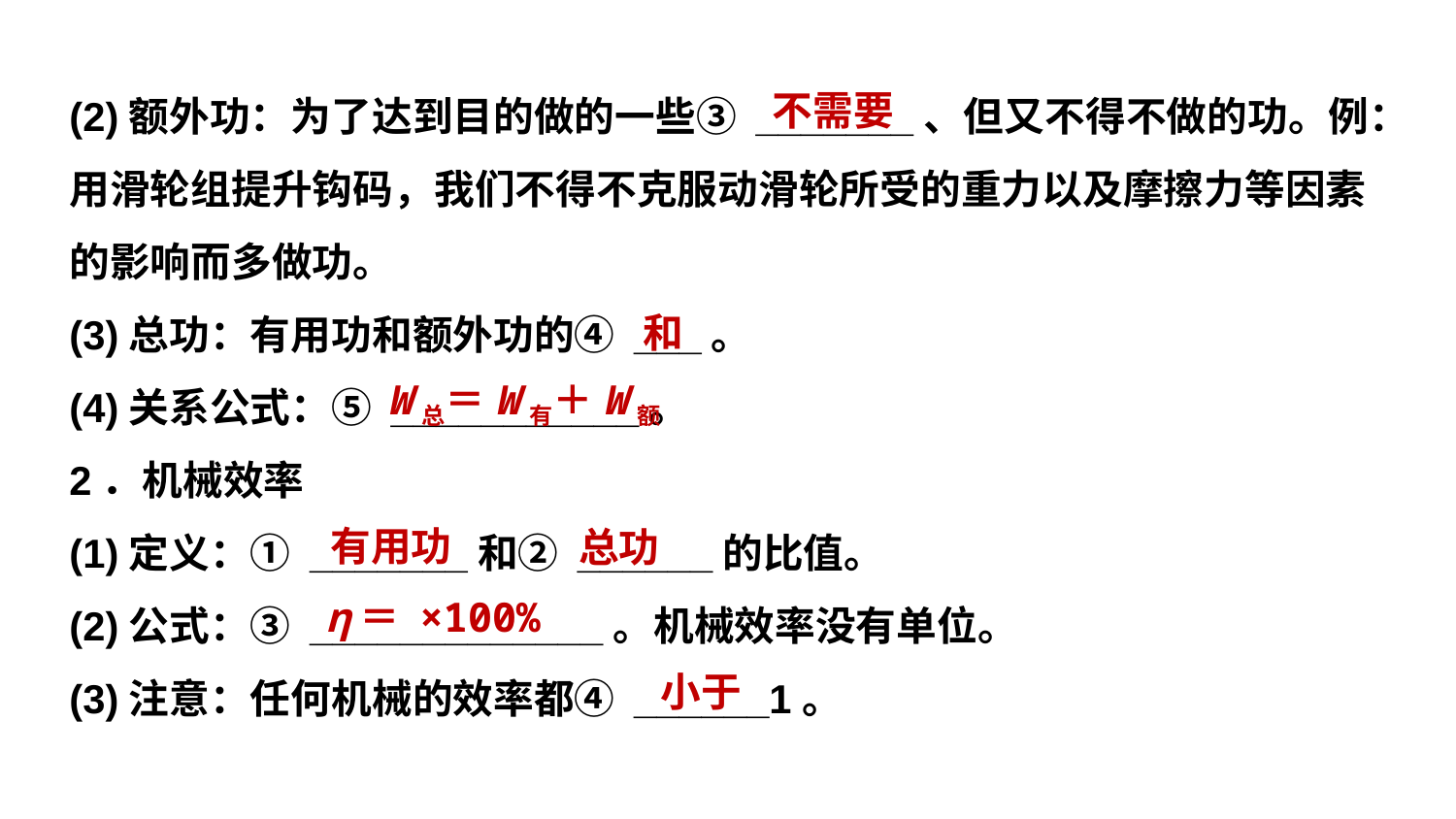

不需要
(2)额外功：为了达到目的做的一些③ _______、但又不得不做的功。例：用滑轮组提升钩码，我们不得不克服动滑轮所受的重力以及摩擦力等因素的影响而多做功。
(3)总功：有用功和额外功的④ ___。
(4)关系公式：⑤ ___________。
2．机械效率
(1)定义：① _______和② ______的比值。
(2)公式：③ _____________。机械效率没有单位。
(3)注意：任何机械的效率都④ ______1。
和
W总＝W有＋W额
有用功
总功
η＝ ×100%
小于